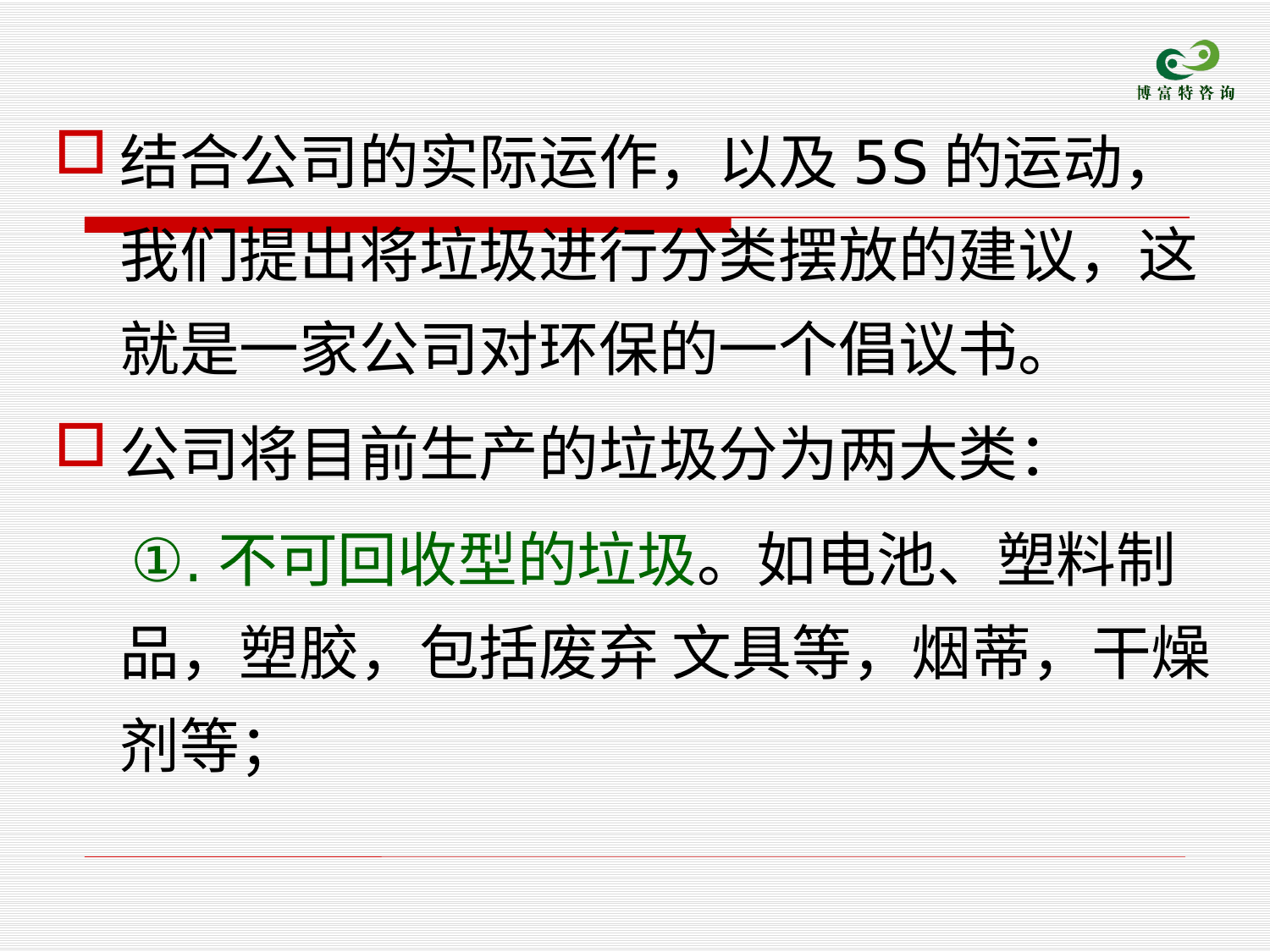

结合公司的实际运作，以及5S的运动，我们提出将垃圾进行分类摆放的建议，这就是一家公司对环保的一个倡议书。
公司将目前生产的垃圾分为两大类：
    ①.不可回收型的垃圾。如电池、塑料制品，塑胶，包括废弃 文具等，烟蒂，干燥剂等；
363